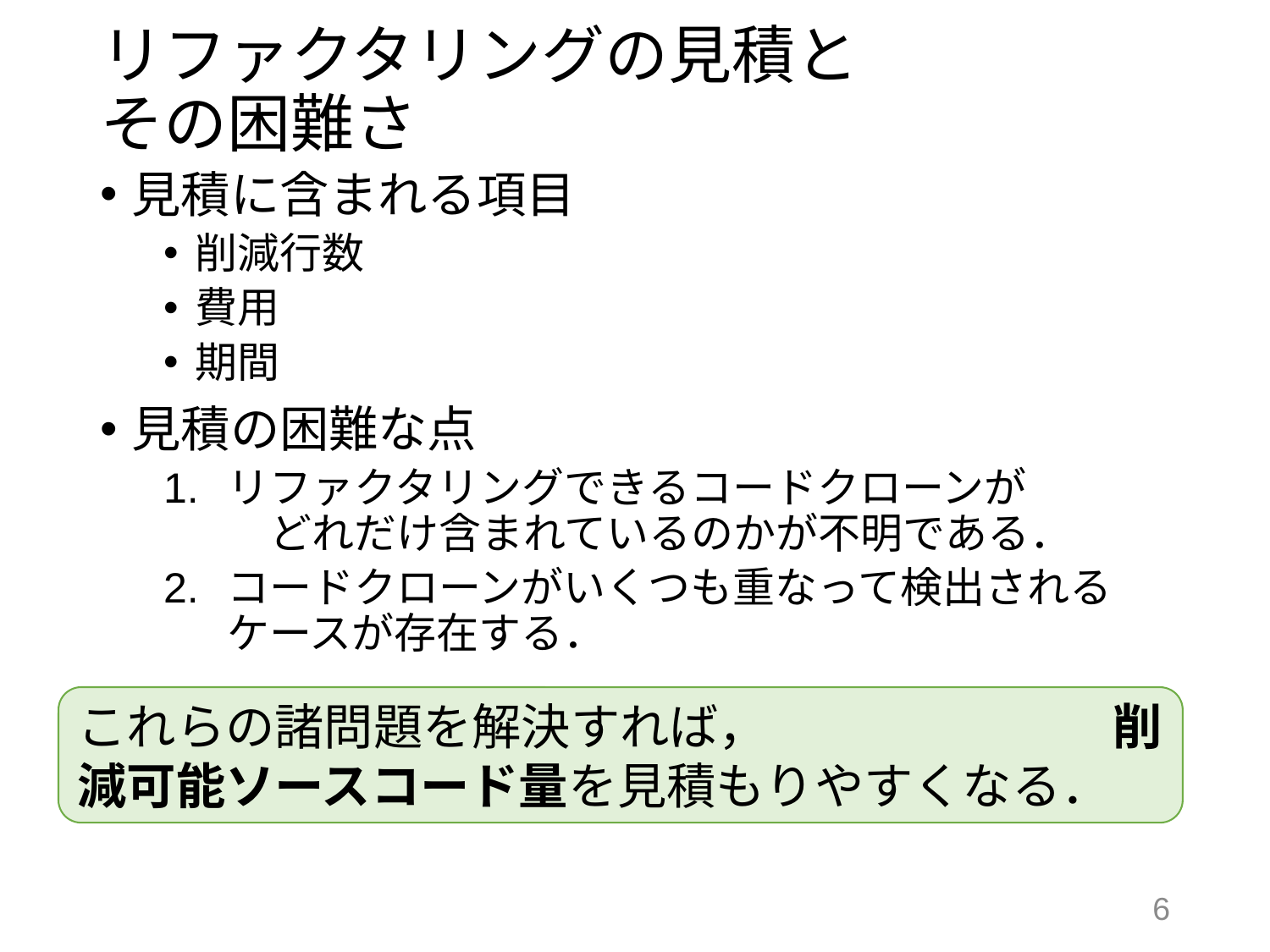

# リファクタリングの見積と その困難さ
見積に含まれる項目
削減行数
費用
期間
見積の困難な点
リファクタリングできるコードクローンが　　　　どれだけ含まれているのかが不明である．
コードクローンがいくつも重なって検出される　ケースが存在する．
これらの諸問題を解決すれば，　　　　　　　削減可能ソースコード量を見積もりやすくなる．
6